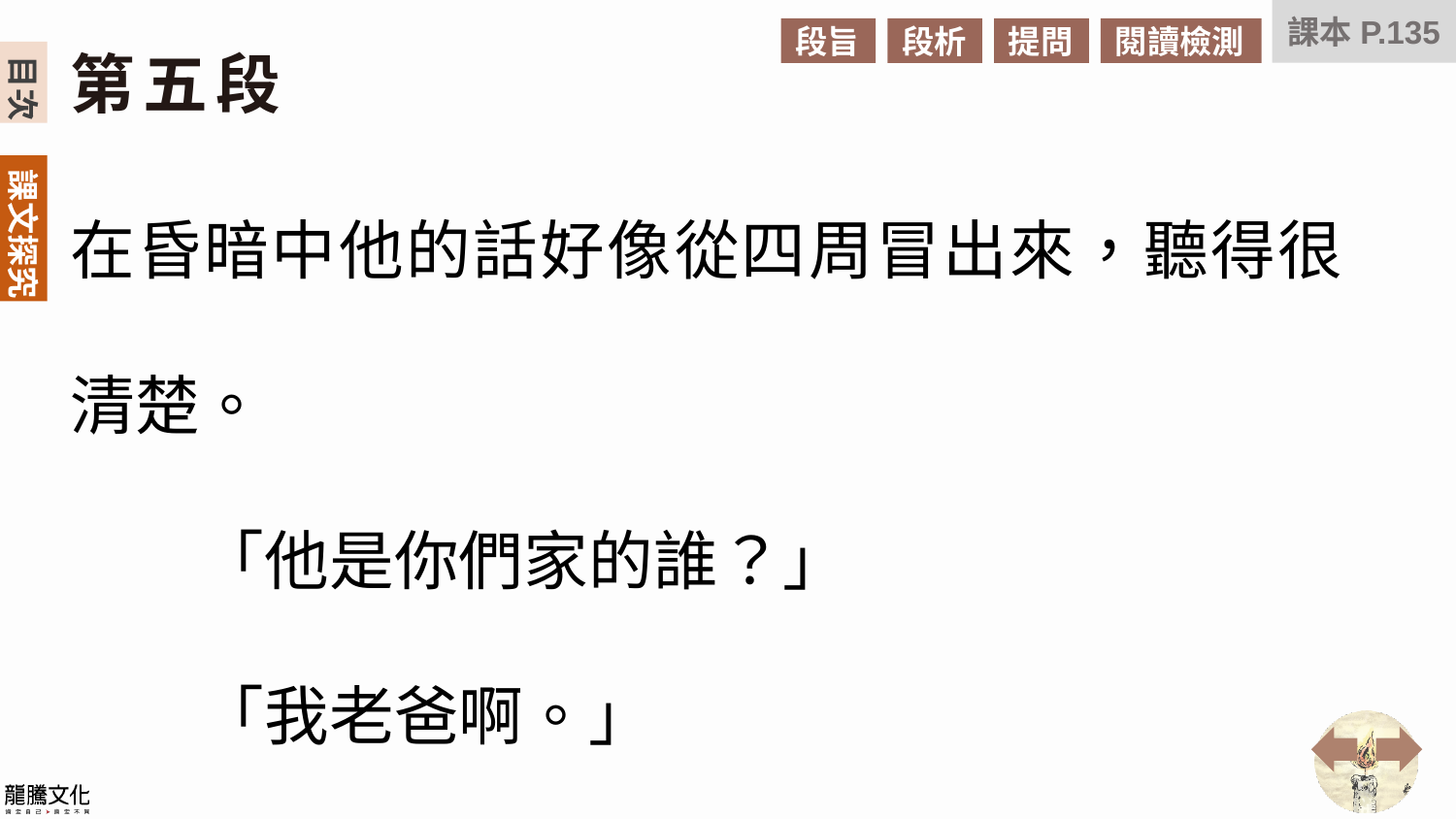

課本P.135
段旨
段析
提問
閱讀檢測
第五段
在昏暗中他的話好像從四周冒出來，聽得很清楚。
　　「他是你們家的誰？」
　　「我老爸啊。」